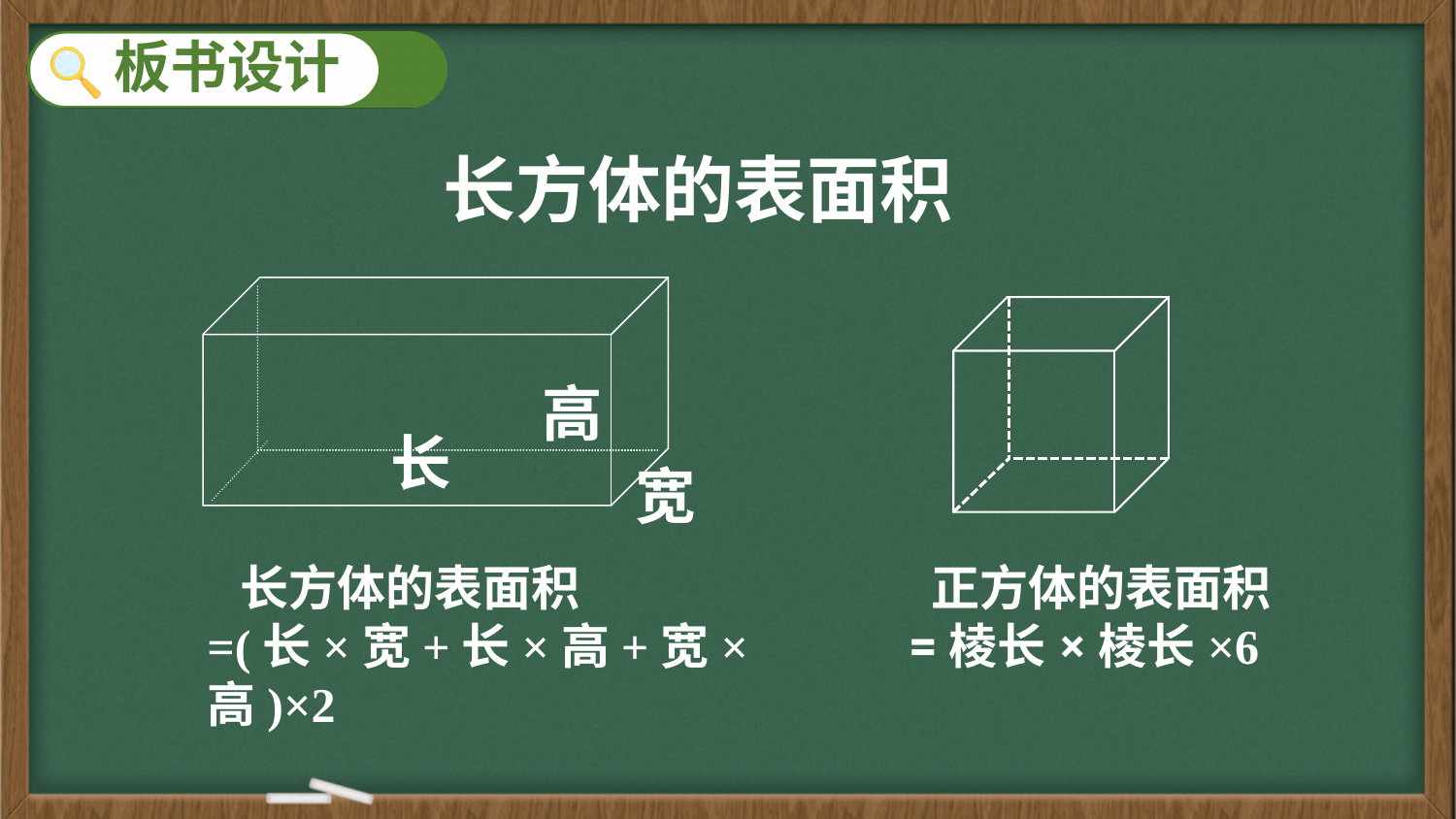

长方体的表面积

高
长
宽

  长方体的表面积
=(长×宽+长×高+宽×高)×2
 正方体的表面积
=棱长×棱长×6